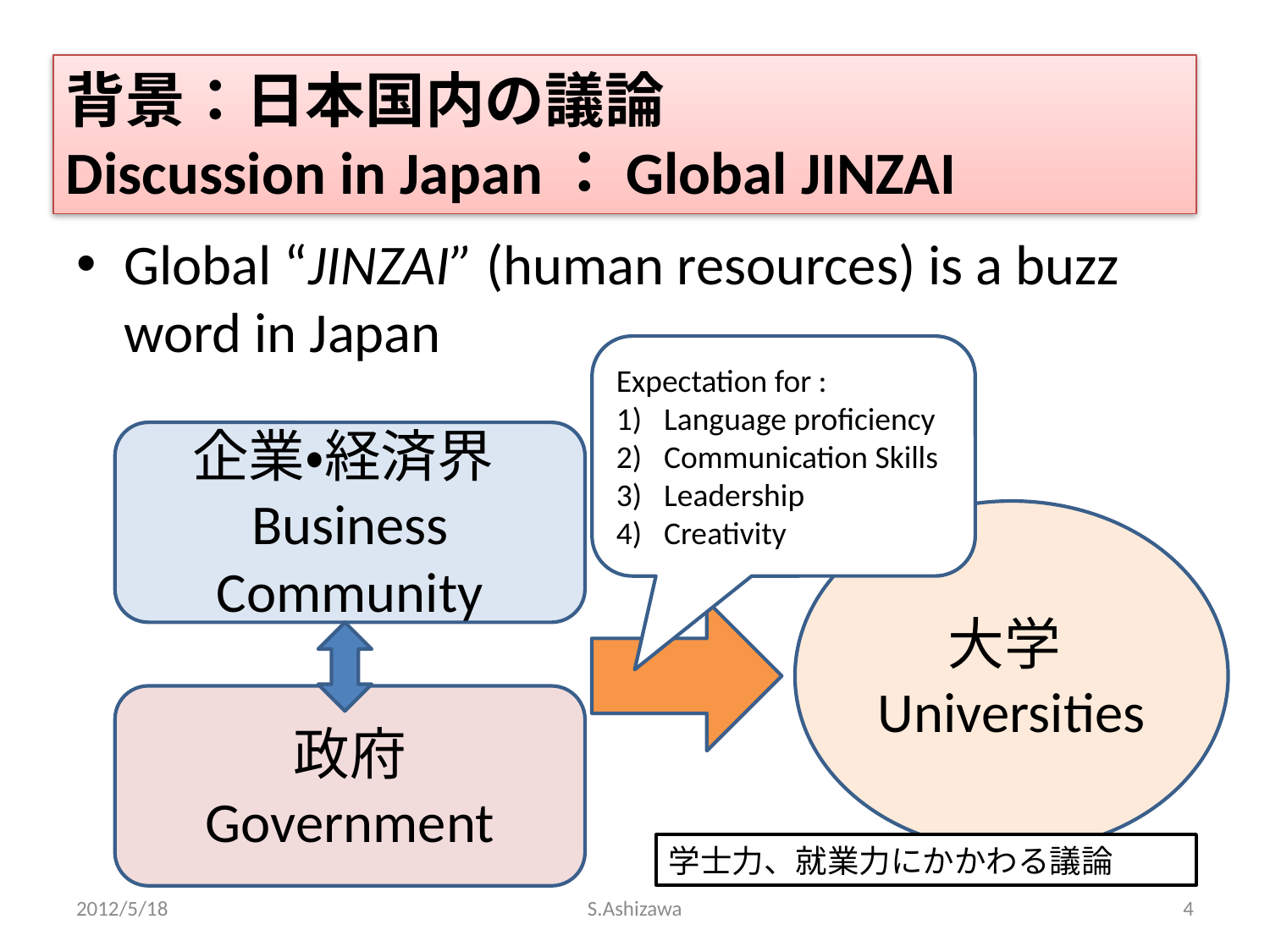

背景：日本国内の議論
Discussion in Japan：Global JINZAI
Global “JINZAI” (human resources) is a buzz word in Japan
Expectation for :
Language proficiency
Communication Skills
Leadership
Creativity
企業・経済界Business Community
大学Universities

政府
Government
学士力、就業力にかかわる議論
2012/5/18
S.Ashizawa
4